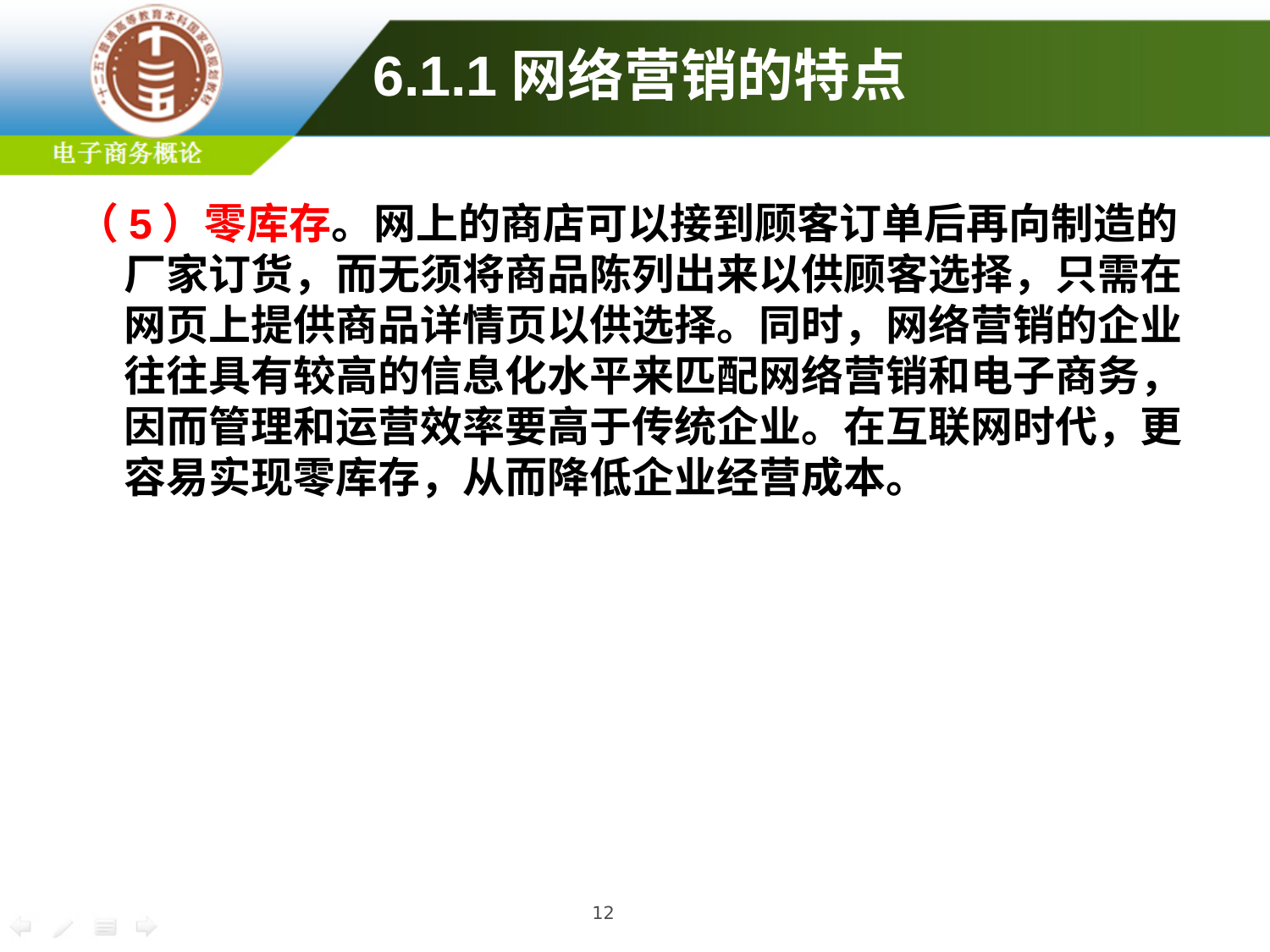

# 6.1.1网络营销的特点
（5）零库存。网上的商店可以接到顾客订单后再向制造的厂家订货，而无须将商品陈列出来以供顾客选择，只需在网页上提供商品详情页以供选择。同时，网络营销的企业往往具有较高的信息化水平来匹配网络营销和电子商务，因而管理和运营效率要高于传统企业。在互联网时代，更容易实现零库存，从而降低企业经营成本。
12